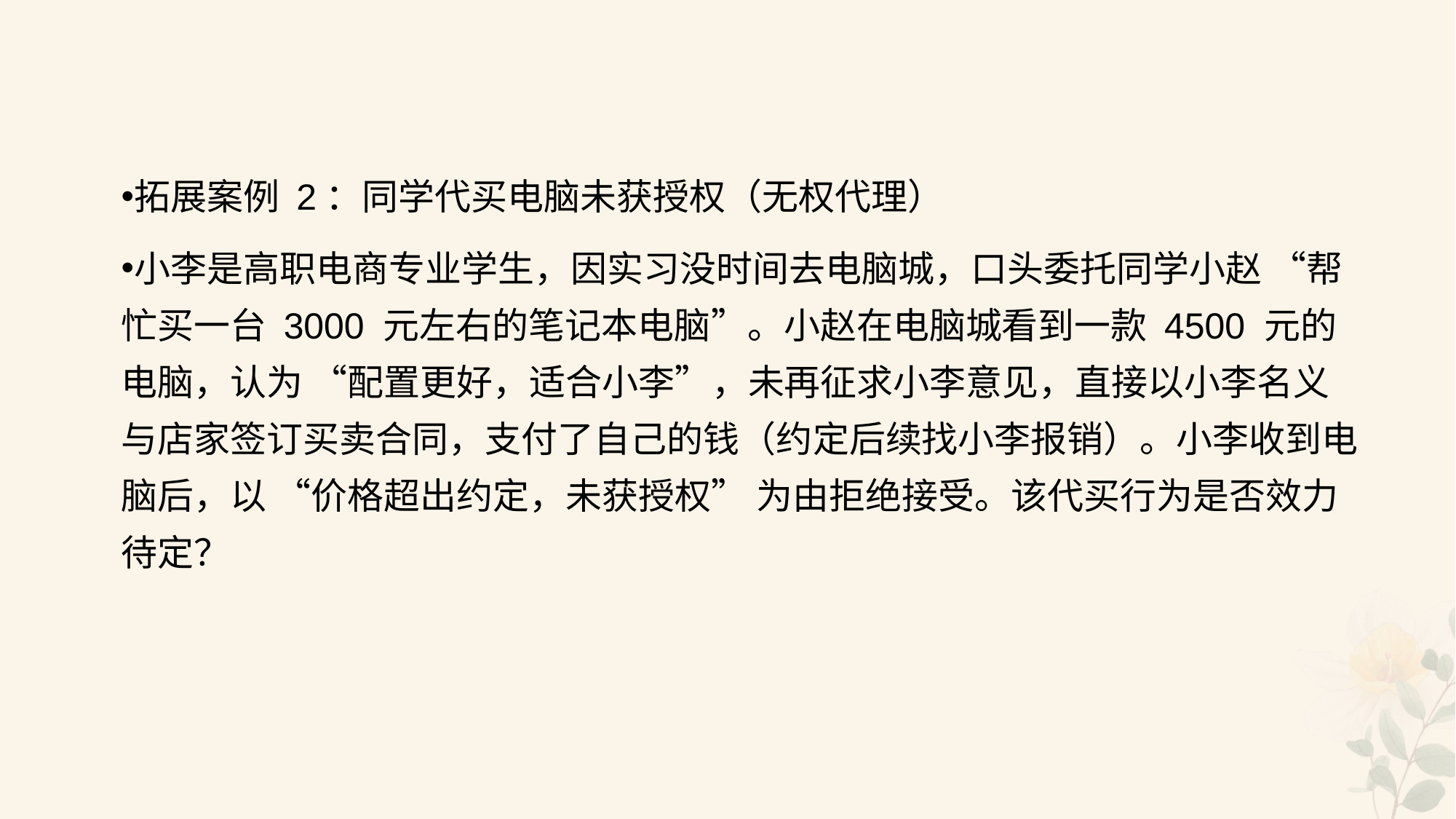

#
拓展案例 2：同学代买电脑未获授权（无权代理）
小李是高职电商专业学生，因实习没时间去电脑城，口头委托同学小赵 “帮忙买一台 3000 元左右的笔记本电脑”。小赵在电脑城看到一款 4500 元的电脑，认为 “配置更好，适合小李”，未再征求小李意见，直接以小李名义与店家签订买卖合同，支付了自己的钱（约定后续找小李报销）。小李收到电脑后，以 “价格超出约定，未获授权” 为由拒绝接受。该代买行为是否效力待定？